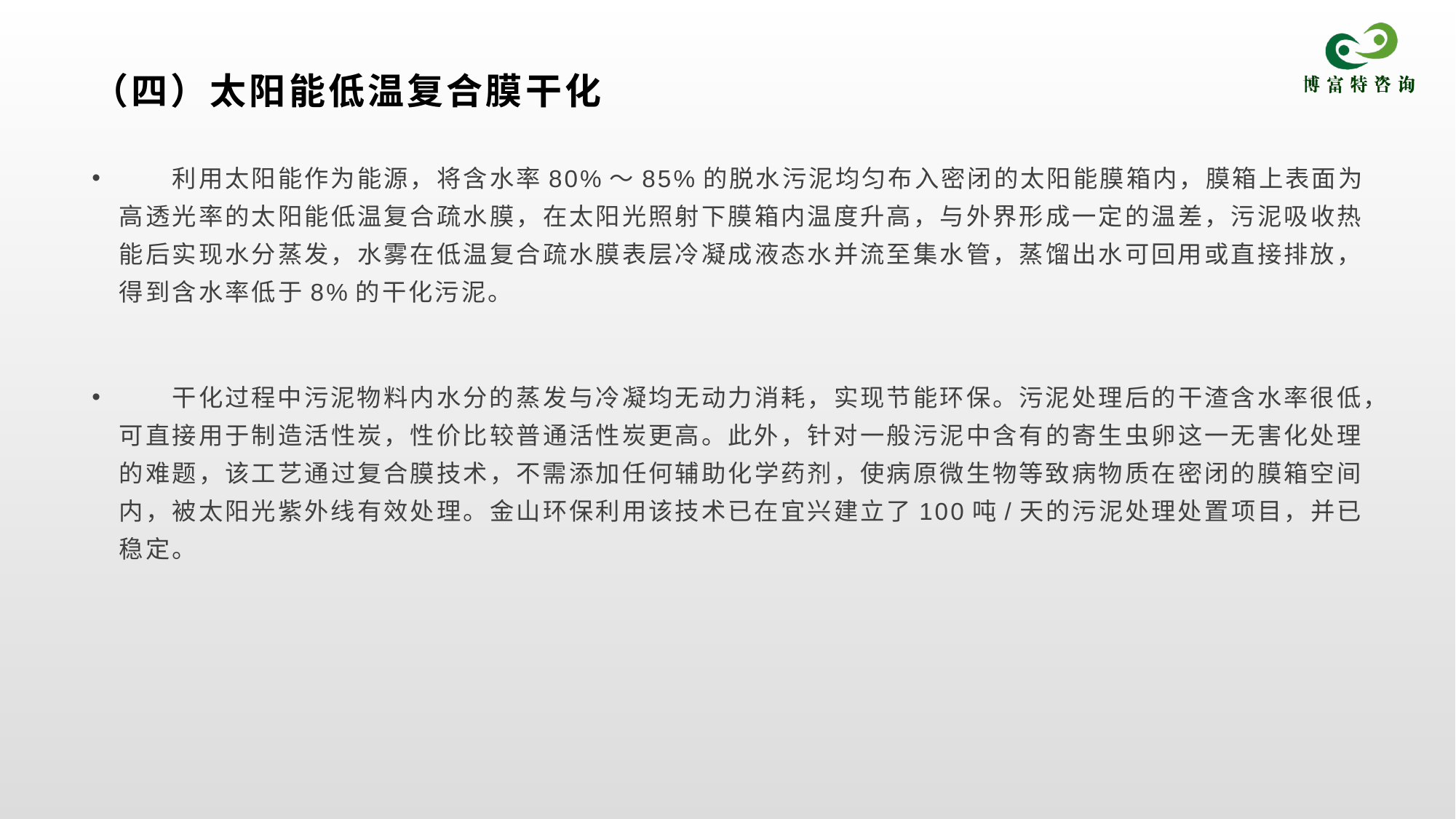

# （四）太阳能低温复合膜干化
　　利用太阳能作为能源，将含水率80%～85%的脱水污泥均匀布入密闭的太阳能膜箱内，膜箱上表面为高透光率的太阳能低温复合疏水膜，在太阳光照射下膜箱内温度升高，与外界形成一定的温差，污泥吸收热能后实现水分蒸发，水雾在低温复合疏水膜表层冷凝成液态水并流至集水管，蒸馏出水可回用或直接排放，得到含水率低于8%的干化污泥。

　　干化过程中污泥物料内水分的蒸发与冷凝均无动力消耗，实现节能环保。污泥处理后的干渣含水率很低，可直接用于制造活性炭，性价比较普通活性炭更高。此外，针对一般污泥中含有的寄生虫卵这一无害化处理的难题，该工艺通过复合膜技术，不需添加任何辅助化学药剂，使病原微生物等致病物质在密闭的膜箱空间内，被太阳光紫外线有效处理。金山环保利用该技术已在宜兴建立了100吨/天的污泥处理处置项目，并已稳定。